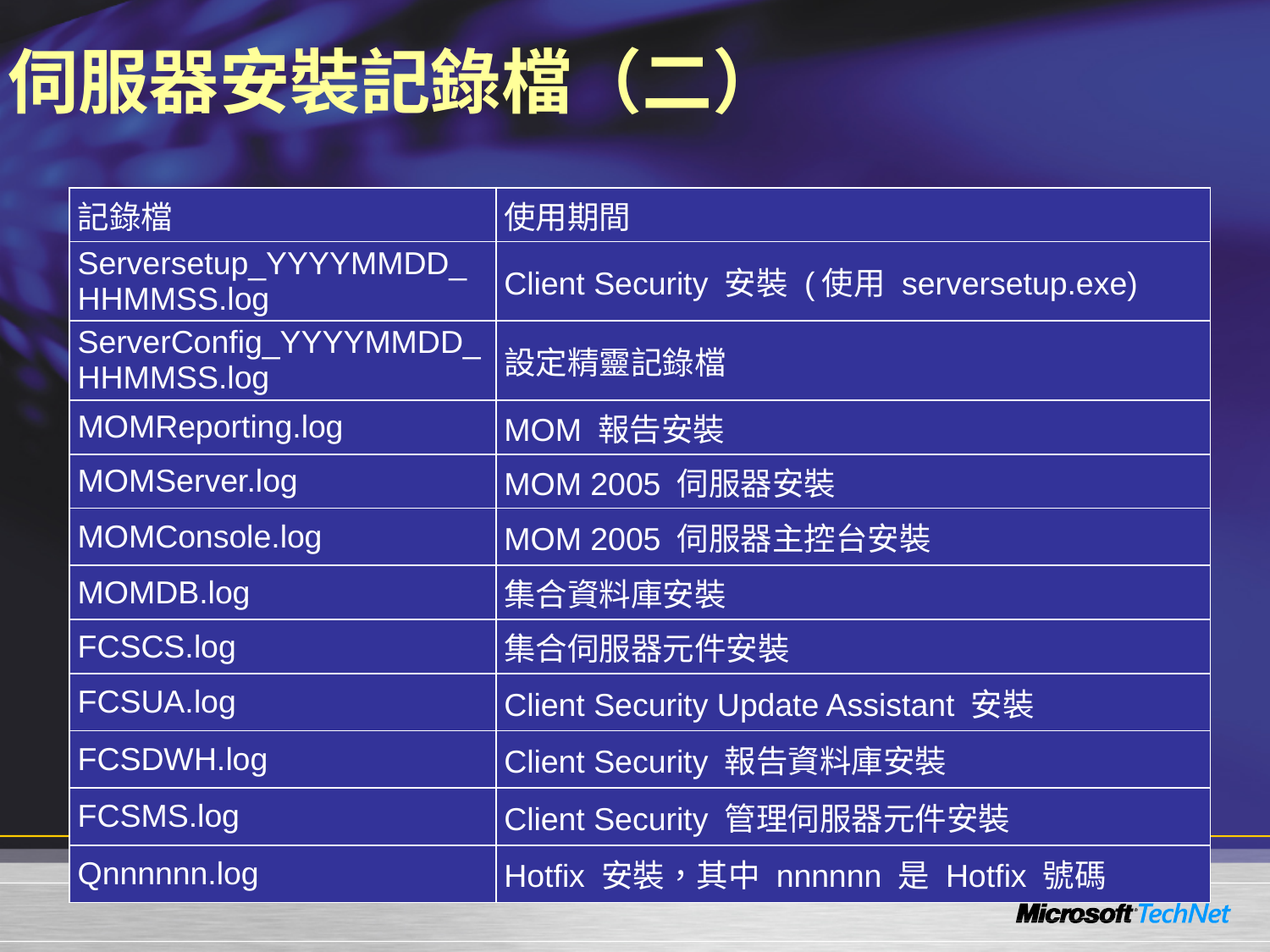

# 伺服器安裝記錄檔（二）
| 記錄檔 | 使用期間 |
| --- | --- |
| Serversetup\_YYYYMMDD\_HHMMSS.log | Client Security 安裝 (使用 serversetup.exe) |
| ServerConfig\_YYYYMMDD\_HHMMSS.log | 設定精靈記錄檔 |
| MOMReporting.log | MOM 報告安裝 |
| MOMServer.log | MOM 2005 伺服器安裝 |
| MOMConsole.log | MOM 2005 伺服器主控台安裝 |
| MOMDB.log | 集合資料庫安裝 |
| FCSCS.log | 集合伺服器元件安裝 |
| FCSUA.log | Client Security Update Assistant 安裝 |
| FCSDWH.log | Client Security 報告資料庫安裝 |
| FCSMS.log | Client Security 管理伺服器元件安裝 |
| Qnnnnnn.log | Hotfix 安裝，其中 nnnnnn 是 Hotfix 號碼 |